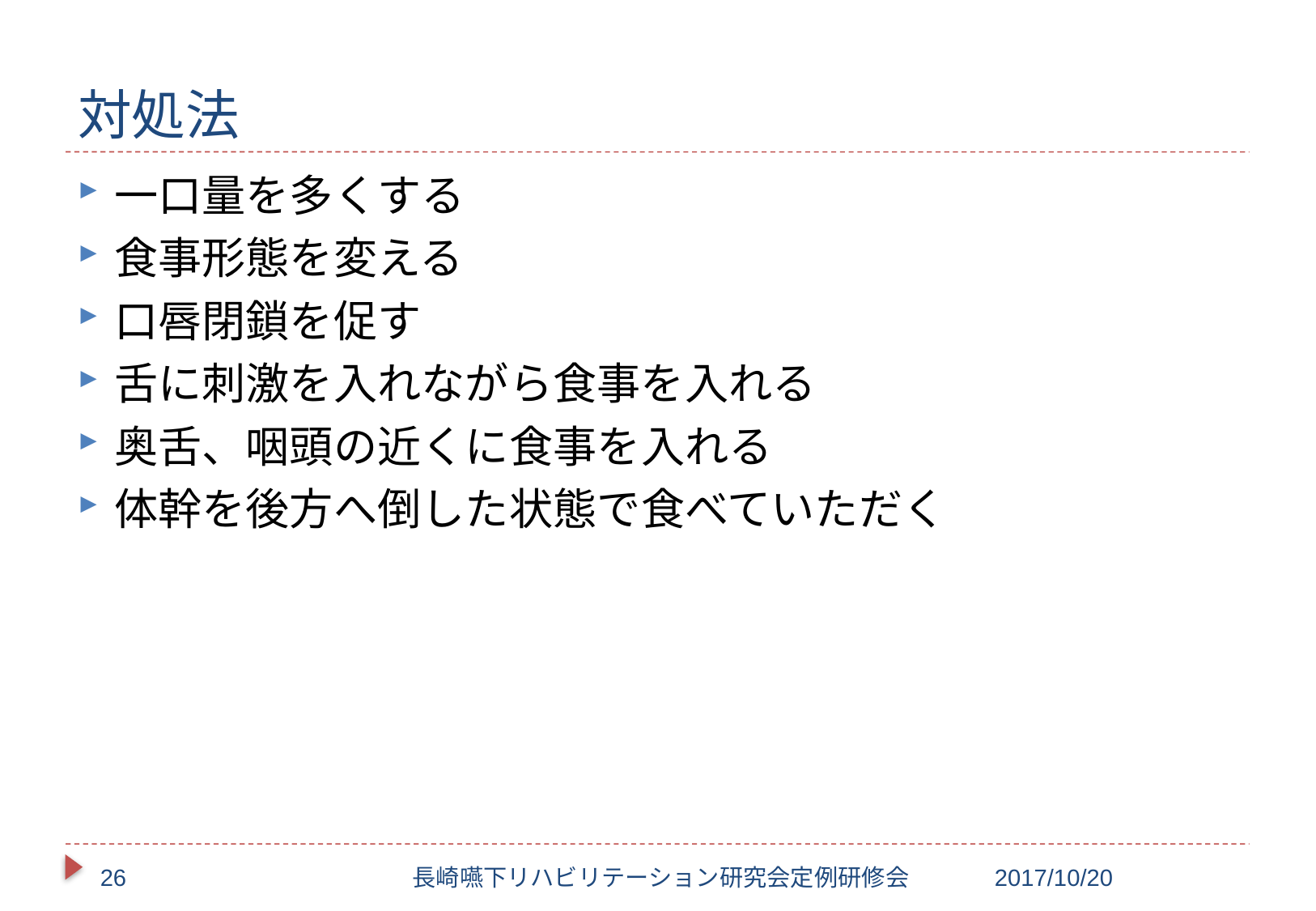

# 対処法
一口量を多くする
食事形態を変える
口唇閉鎖を促す
舌に刺激を入れながら食事を入れる
奥舌、咽頭の近くに食事を入れる
体幹を後方へ倒した状態で食べていただく
26
長崎嚥下リハビリテーション研究会定例研修会
2017/10/20